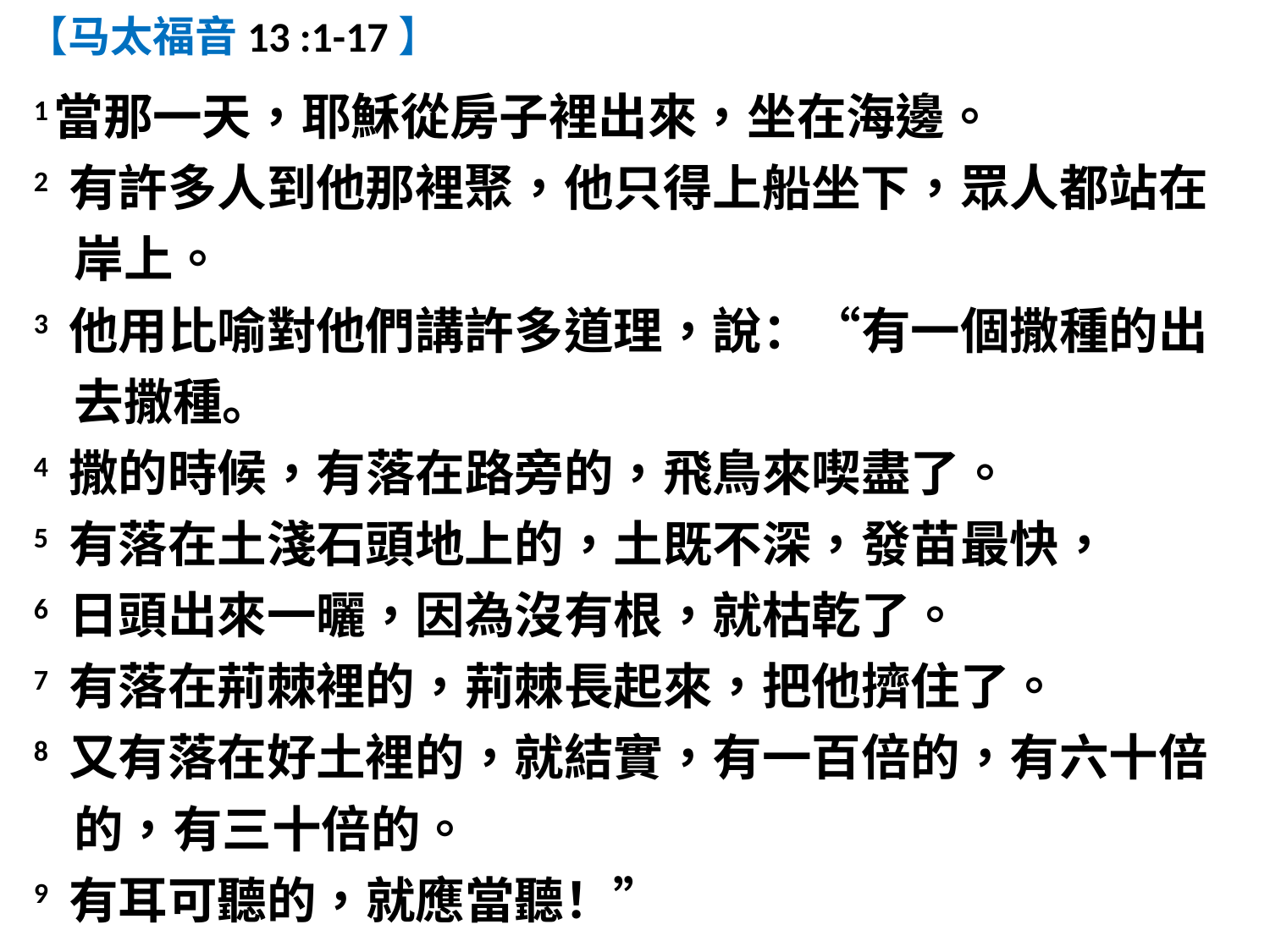

【马太福音13 :1-17】
1當那一天，耶穌從房子裡出來，坐在海邊。
2 有許多人到他那裡聚，他只得上船坐下，眾人都站在岸上。
3 他用比喻對他們講許多道理，說：“有一個撒種的出去撒種。
4 撒的時候，有落在路旁的，飛鳥來喫盡了。
5 有落在土淺石頭地上的，土既不深，發苗最快，
6 日頭出來一曬，因為沒有根，就枯乾了。
7 有落在荊棘裡的，荊棘長起來，把他擠住了。
8 又有落在好土裡的，就結實，有一百倍的，有六十倍的，有三十倍的。
9 有耳可聽的，就應當聽！”